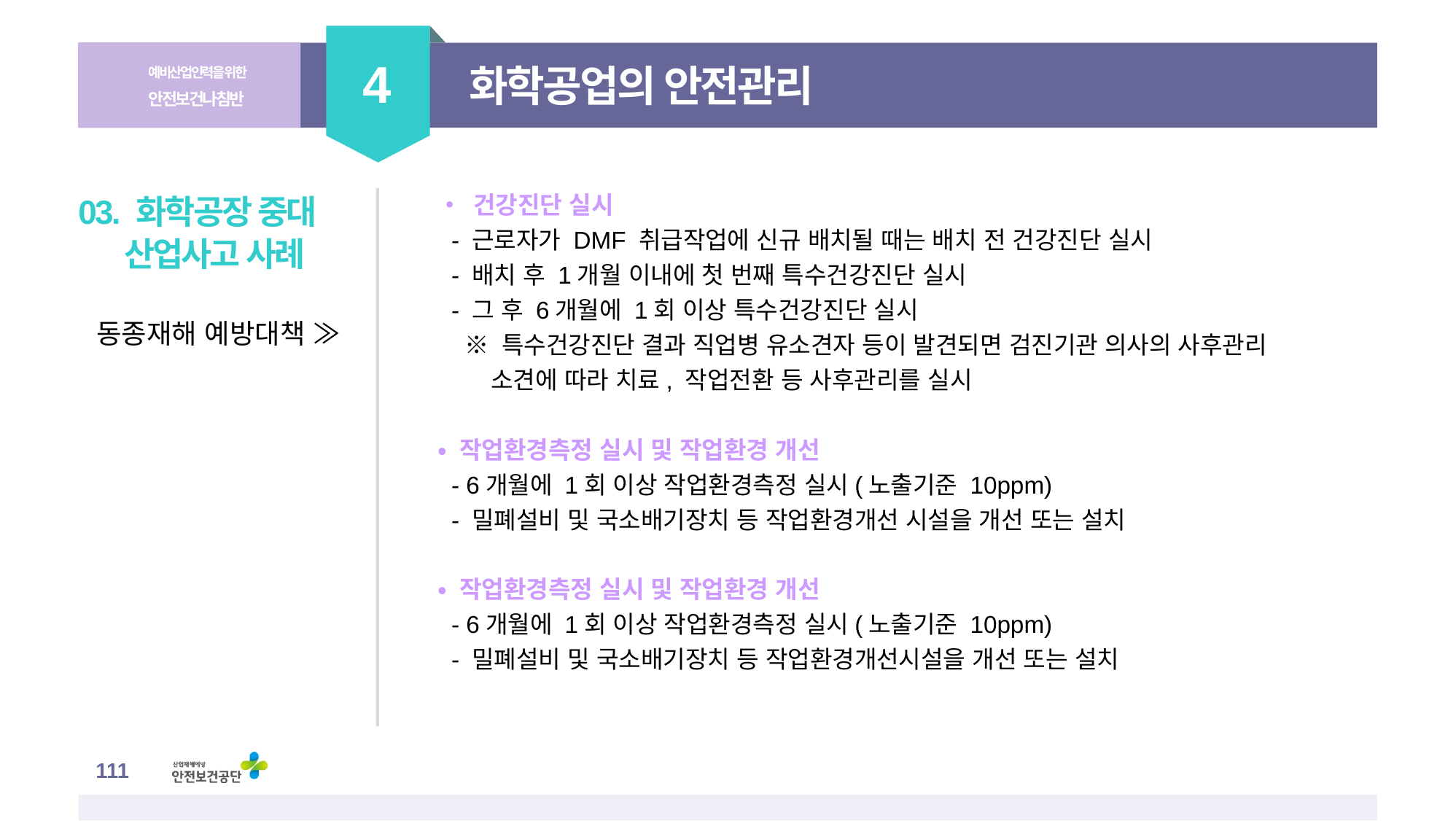

4
예비산업인력을 위한
안전보건나침반
화학공업의 안전관리
• 건강진단 실시
  - 근로자가 DMF 취급작업에 신규 배치될 때는 배치 전 건강진단 실시
  - 배치 후 1개월 이내에 첫 번째 특수건강진단 실시
  - 그 후 6개월에 1회 이상 특수건강진단 실시
    ※ 특수건강진단 결과 직업병 유소견자 등이 발견되면 검진기관 의사의 사후관리
       소견에 따라 치료, 작업전환 등 사후관리를 실시

• 작업환경측정 실시 및 작업환경 개선
  - 6개월에 1회 이상 작업환경측정 실시(노출기준 10ppm)
  - 밀폐설비 및 국소배기장치 등 작업환경개선 시설을 개선 또는 설치

• 작업환경측정 실시 및 작업환경 개선
  - 6개월에 1회 이상 작업환경측정 실시(노출기준 10ppm)
  - 밀폐설비 및 국소배기장치 등 작업환경개선시설을 개선 또는 설치
03. 화학공장 중대 산업사고 사례
동종재해 예방대책 ≫